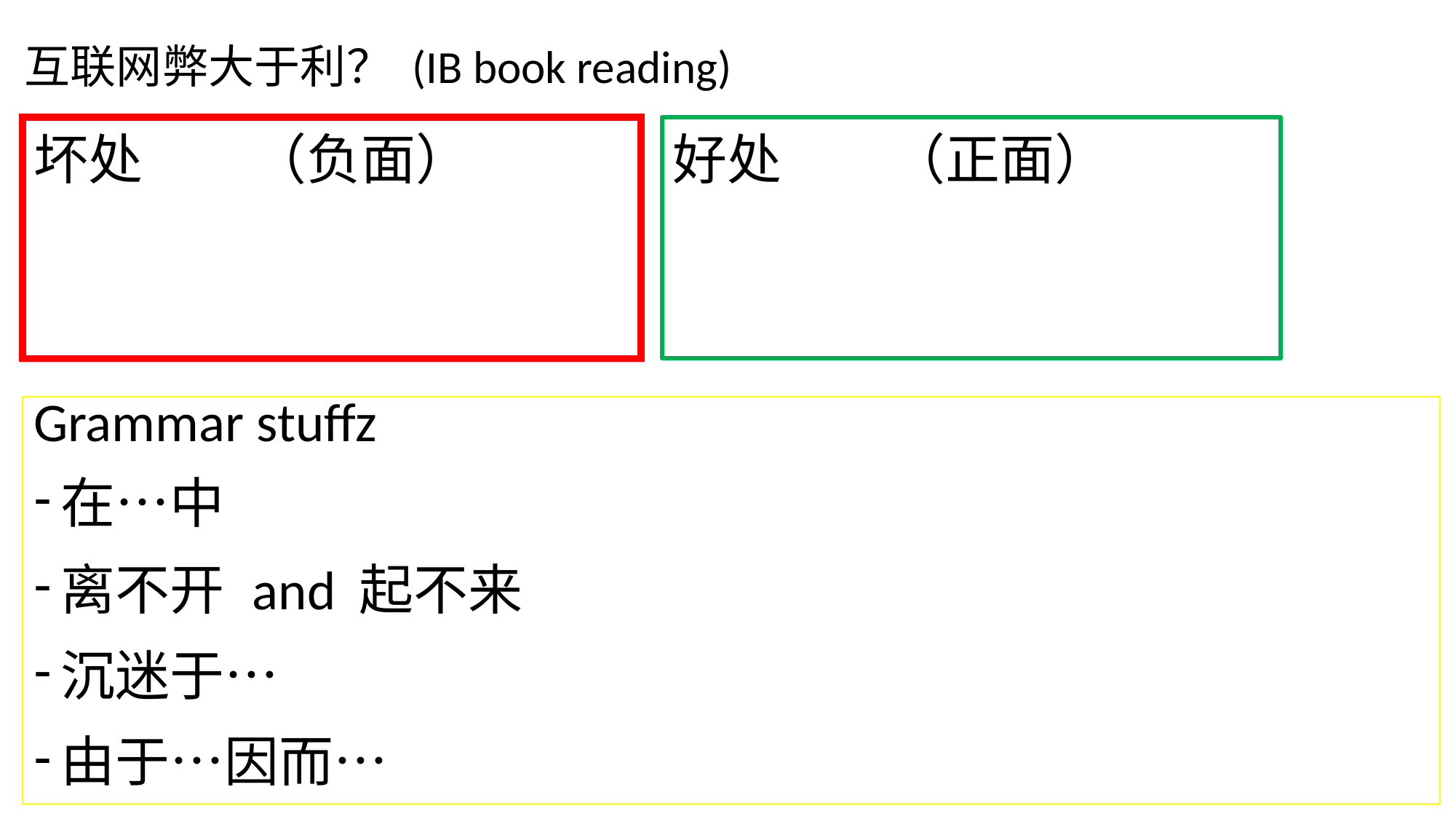

# 互联网弊大于利？ (IB book reading)
坏处	（负面）

好处	（正面）
Grammar stuffz
在…中
离不开 and 起不来
沉迷于…
由于…因而…